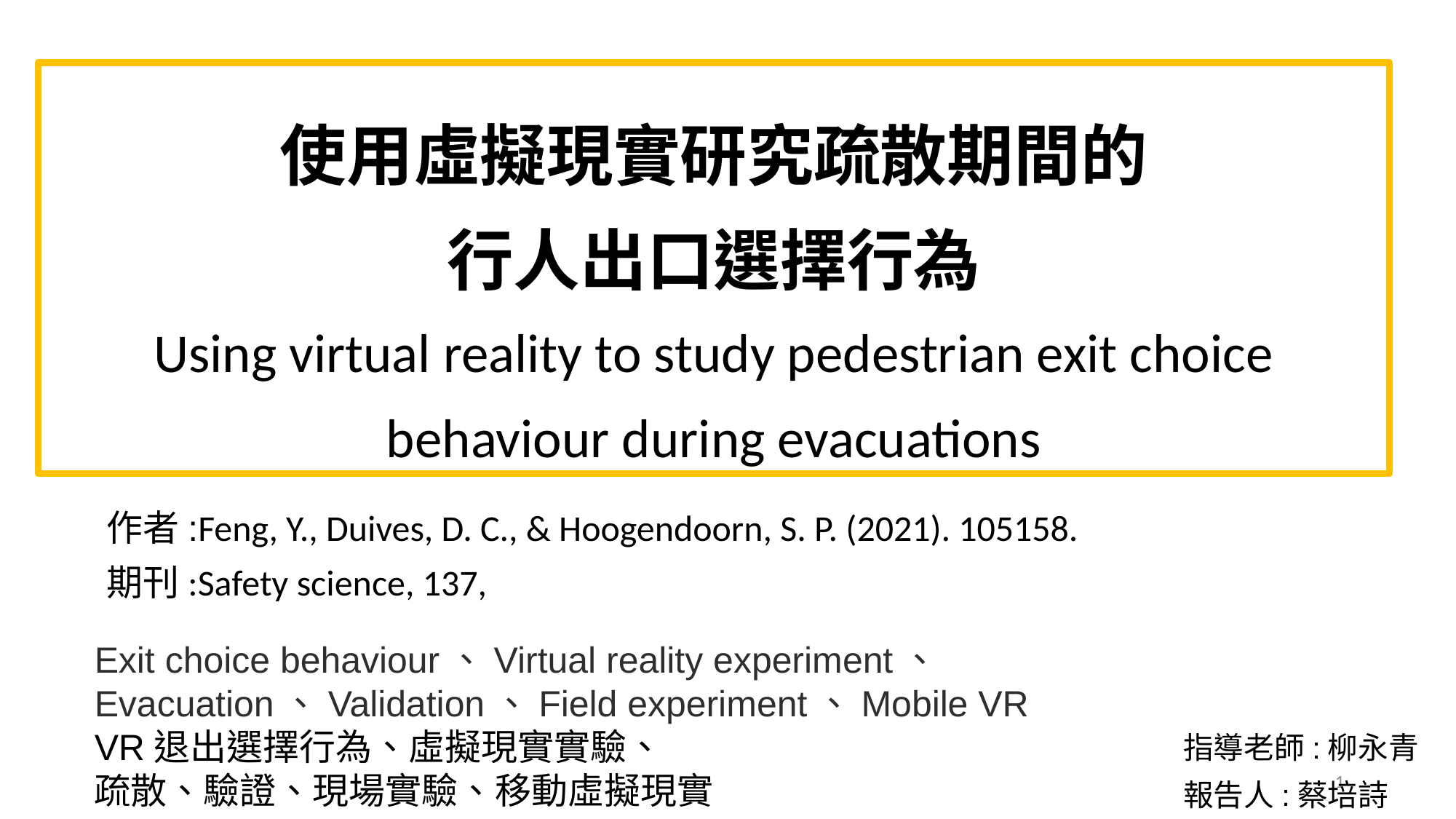

# 使用虛擬現實研究疏散期間的 行人出口選擇行為 Using virtual reality to study pedestrian exit choice behaviour during evacuations
作者:Feng, Y., Duives, D. C., & Hoogendoorn, S. P. (2021). 105158.
期刊:Safety science, 137,
Exit choice behaviour、Virtual reality experiment、
Evacuation、Validation、Field experiment、Mobile VR
VR退出選擇行為、虛擬現實實驗、
疏散、驗證、現場實驗、移動虛擬現實
指導老師:柳永青
報告人:蔡培詩
1